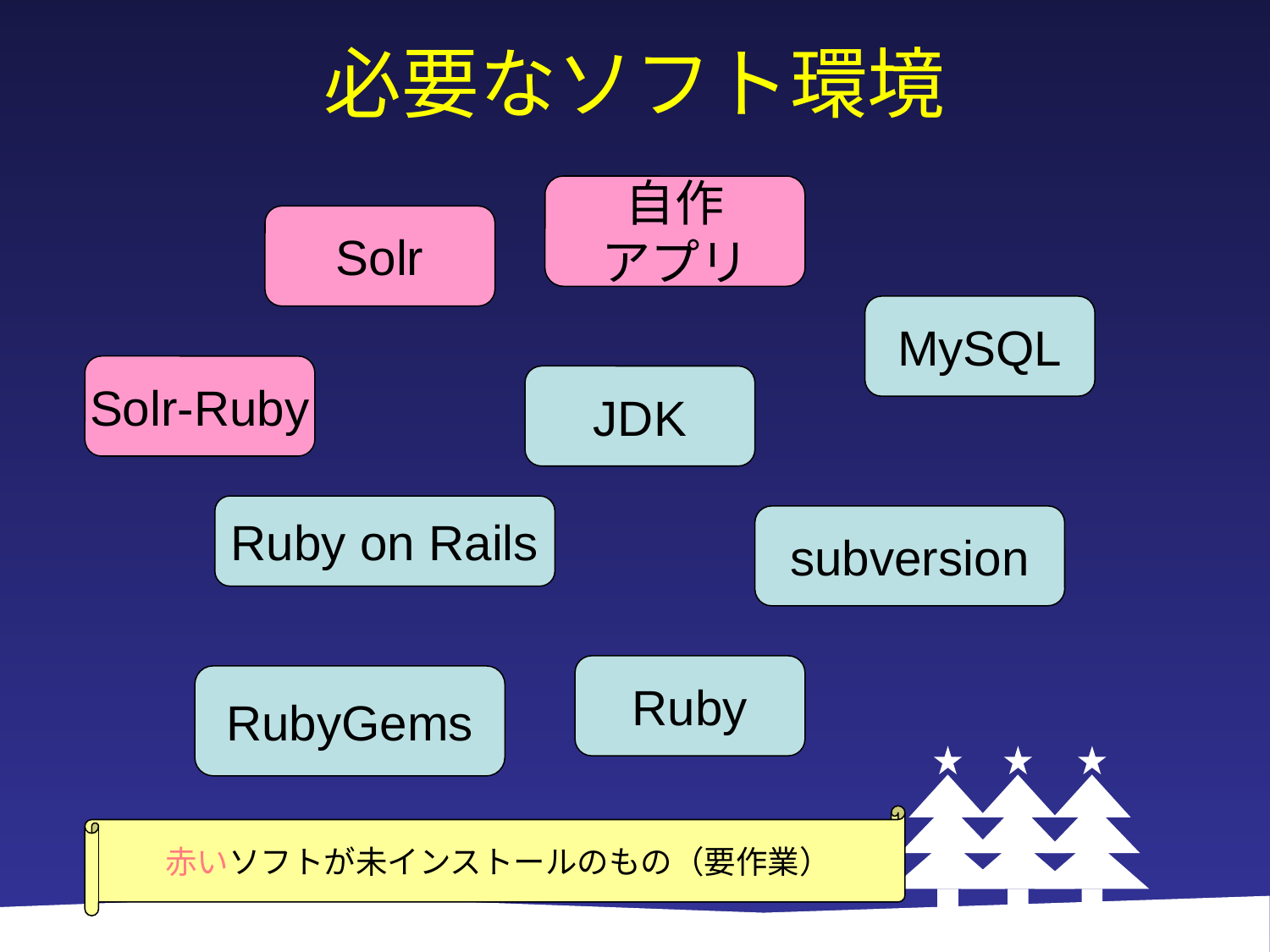

# 必要なソフト環境
自作
アプリ
Solr
MySQL
Solr-Ruby
JDK
Ruby on Rails
subversion
Ruby
RubyGems
赤いソフトが未インストールのもの（要作業）